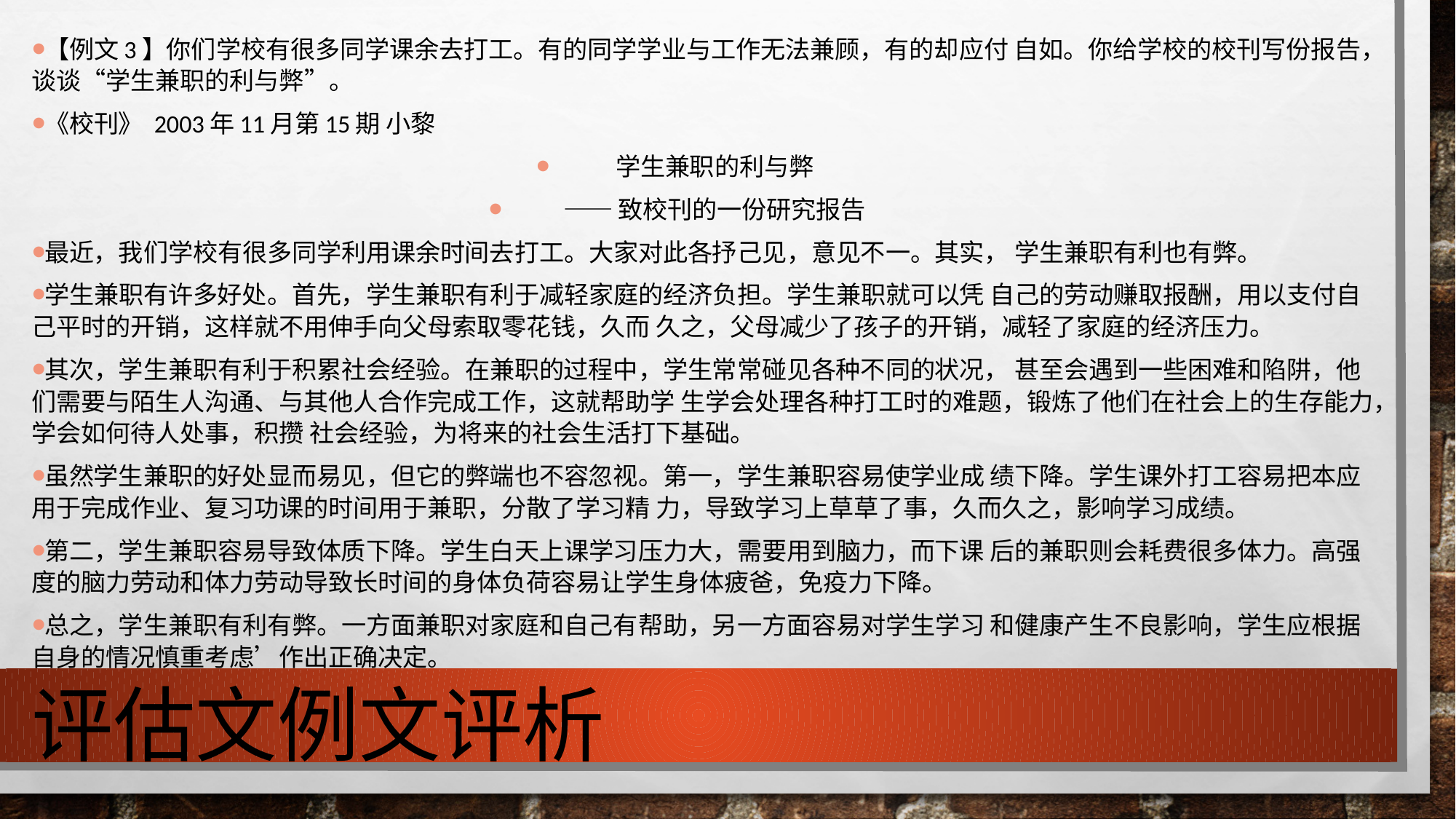

【例文3】你们学校有很多同学课余去打工。有的同学学业与工作无法兼顾，有的却应付 自如。你给学校的校刊写份报告，谈谈“学生兼职的利与弊”。
《校刊》 2003年11月第15期 小黎
学生兼职的利与弊
——致校刊的一份研究报告
最近，我们学校有很多同学利用课余时间去打工。大家对此各抒己见，意见不一。其实， 学生兼职有利也有弊。
学生兼职有许多好处。首先，学生兼职有利于减轻家庭的经济负担。学生兼职就可以凭 自己的劳动赚取报酬，用以支付自己平时的开销，这样就不用伸手向父母索取零花钱，久而 久之，父母减少了孩子的开销，减轻了家庭的经济压力。
其次，学生兼职有利于积累社会经验。在兼职的过程中，学生常常碰见各种不同的状况， 甚至会遇到一些困难和陷阱，他们需要与陌生人沟通、与其他人合作完成工作，这就帮助学 生学会处理各种打工时的难题，锻炼了他们在社会上的生存能力，学会如何待人处事，积攒 社会经验，为将来的社会生活打下基础。
虽然学生兼职的好处显而易见，但它的弊端也不容忽视。第一，学生兼职容易使学业成 绩下降。学生课外打工容易把本应用于完成作业、复习功课的时间用于兼职，分散了学习精 力，导致学习上草草了事，久而久之，影响学习成绩。
第二，学生兼职容易导致体质下降。学生白天上课学习压力大，需要用到脑力，而下课 后的兼职则会耗费很多体力。高强度的脑力劳动和体力劳动导致长时间的身体负荷容易让学生身体疲爸，免疫力下降。
总之，学生兼职有利有弊。一方面兼职对家庭和自己有帮助，另一方面容易对学生学习 和健康产生不良影响，学生应根据自身的情况慎重考虑’作出正确决定。
# 评估文例文评析